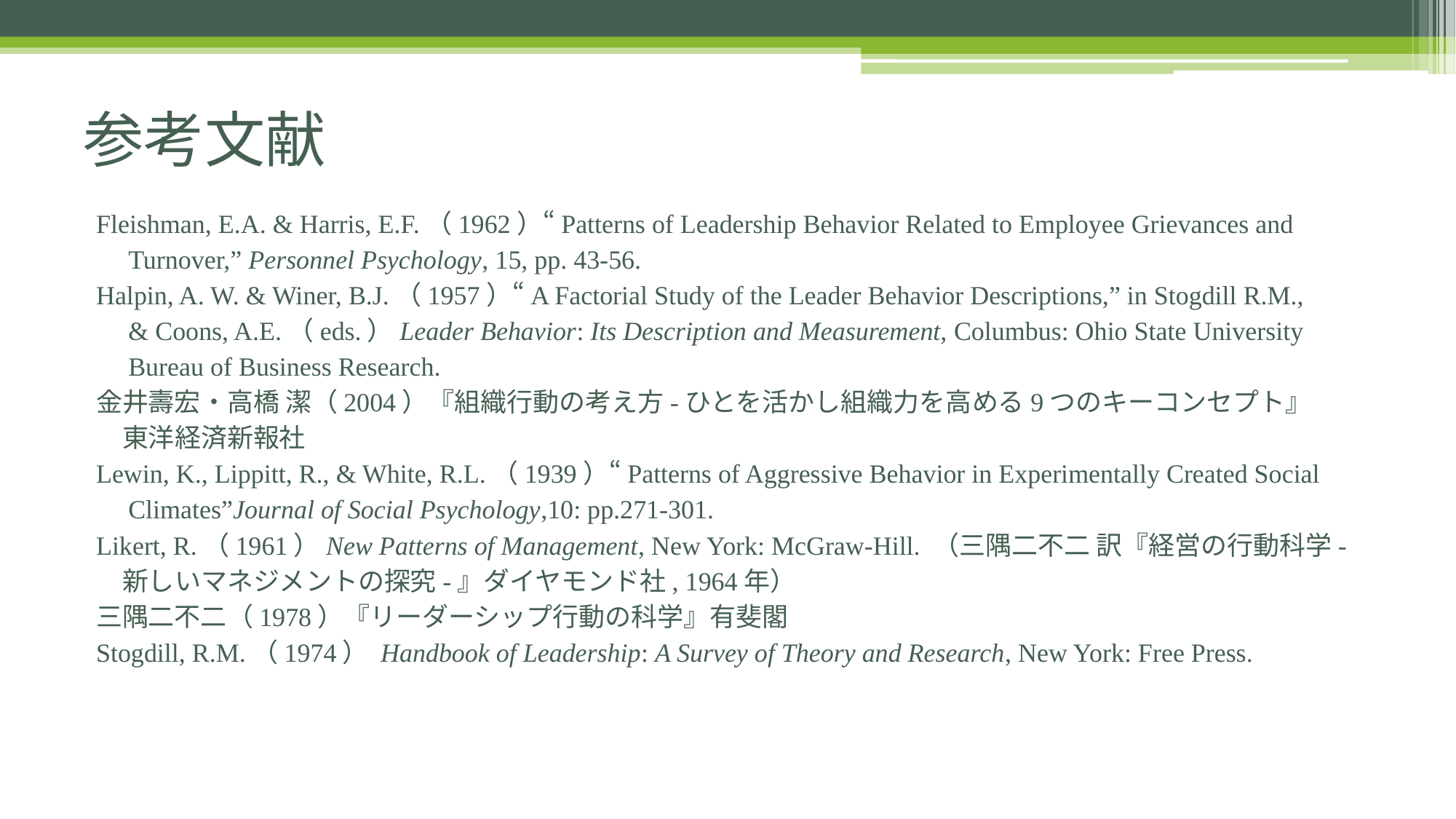

# 参考文献
Fleishman, E.A. & Harris, E.F.（1962）“Patterns of Leadership Behavior Related to Employee Grievances and
　Turnover,” Personnel Psychology, 15, pp. 43-56.
Halpin, A. W. & Winer, B.J.（1957）“A Factorial Study of the Leader Behavior Descriptions,” in Stogdill R.M.,
　& Coons, A.E.（eds.）Leader Behavior: Its Description and Measurement, Columbus: Ohio State University
　Bureau of Business Research.
金井壽宏・高橋 潔（2004）『組織行動の考え方-ひとを活かし組織力を高める9つのキーコンセプト』
　東洋経済新報社
Lewin, K., Lippitt, R., & White, R.L.（1939）“Patterns of Aggressive Behavior in Experimentally Created Social
　Climates”Journal of Social Psychology,10: pp.271-301.
Likert, R.（1961）New Patterns of Management, New York: McGraw-Hill. （三隅二不二 訳『経営の行動科学-
　新しいマネジメントの探究-』ダイヤモンド社, 1964年）
三隅二不二（1978）『リーダーシップ行動の科学』有斐閣
Stogdill, R.M.（1974） Handbook of Leadership: A Survey of Theory and Research, New York: Free Press.